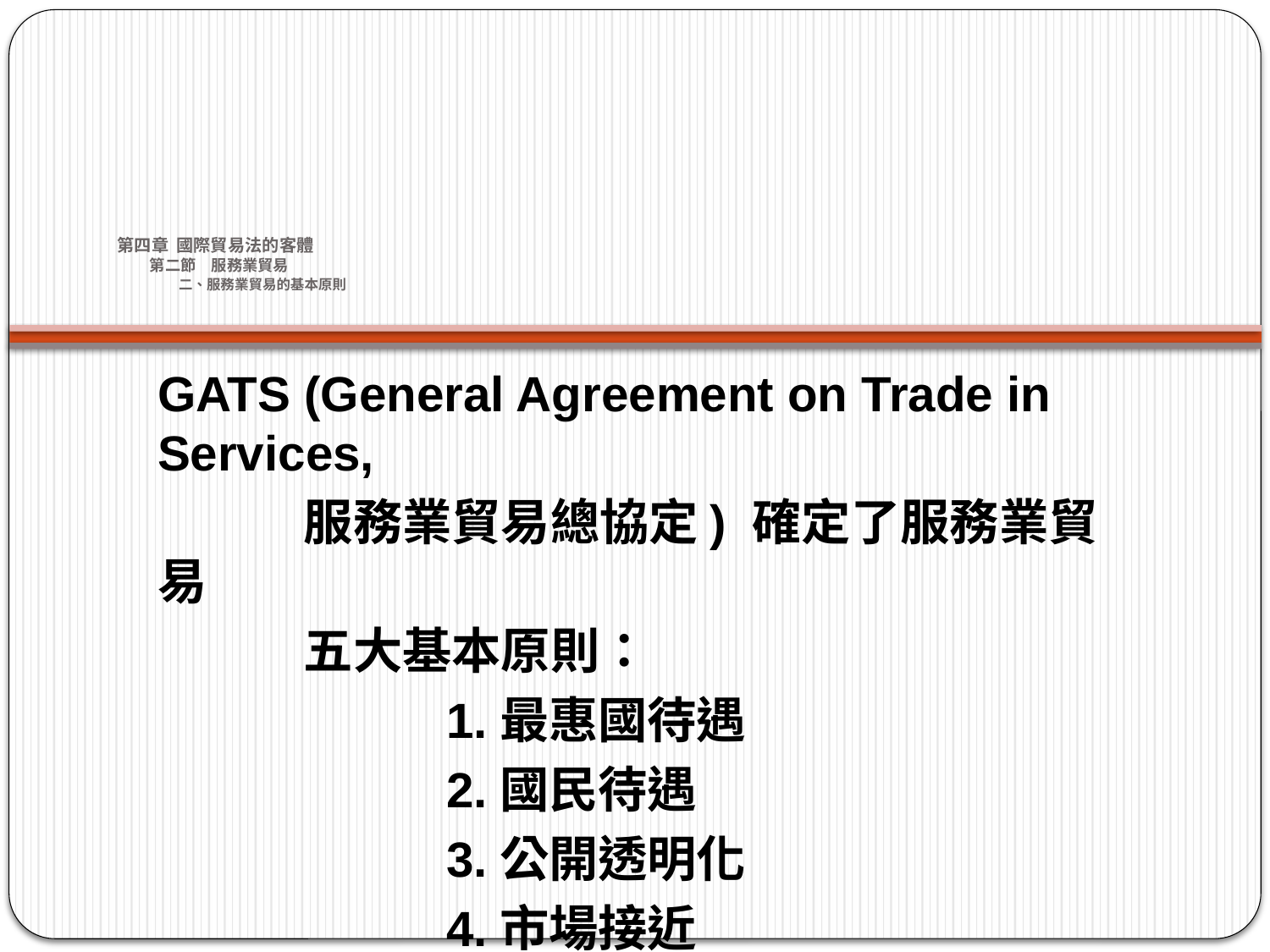

# 第四章  國際貿易法的客體 第二節　服務業貿易 二、服務業貿易的基本原則
GATS (General Agreement on Trade in Services,
            服務業貿易總協定) 確定了服務業貿易
            五大基本原則：
                     1.最惠國待遇
                     2.國民待遇
                     3.公開透明化
                     4.市場接近
                     5.逐步自由化原則。